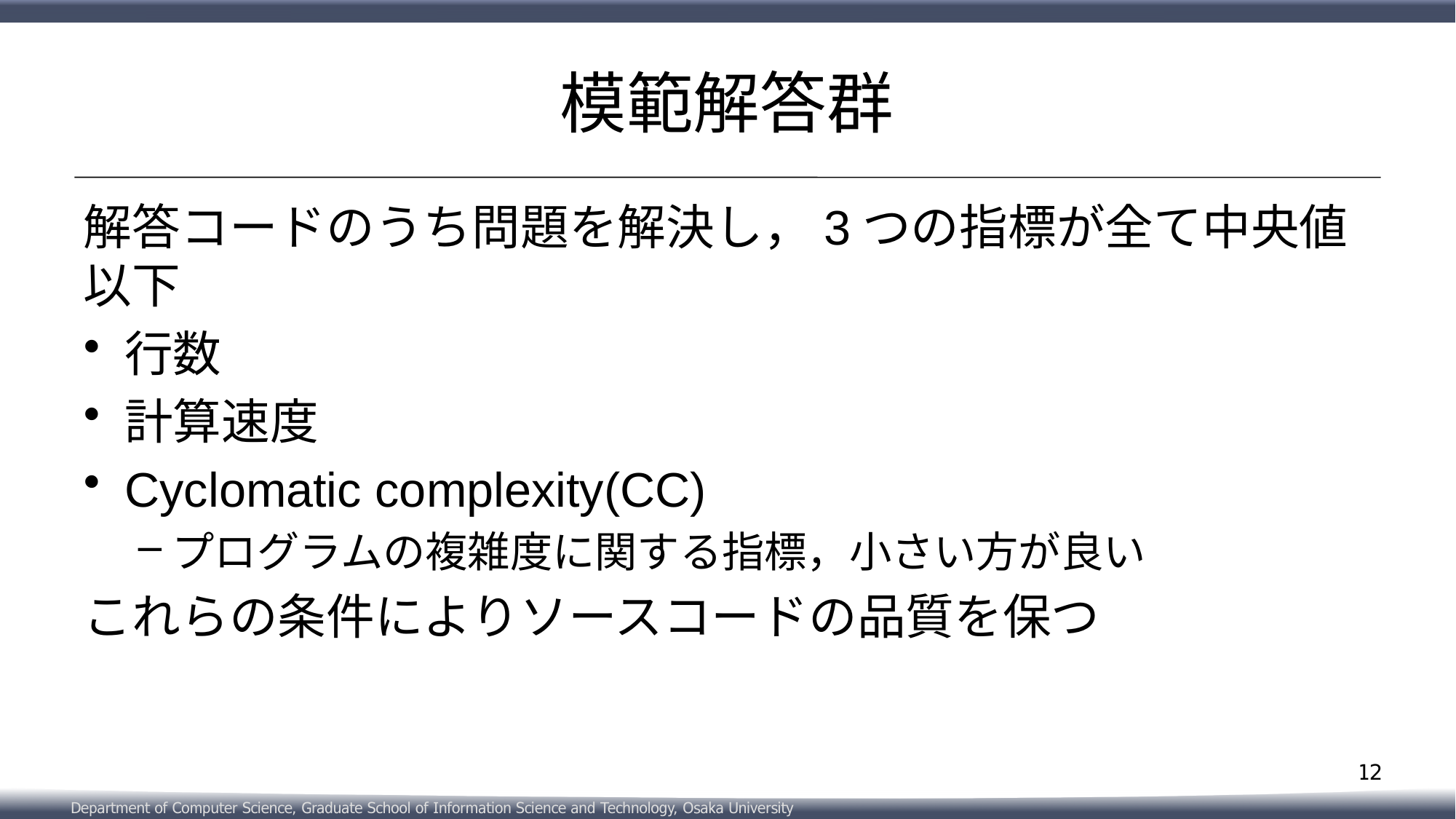

# 模範解答群
解答コードのうち問題を解決し，3つの指標が全て中央値以下
行数
計算速度
Cyclomatic complexity(CC)
プログラムの複雑度に関する指標，小さい方が良い
これらの条件によりソースコードの品質を保つ
12